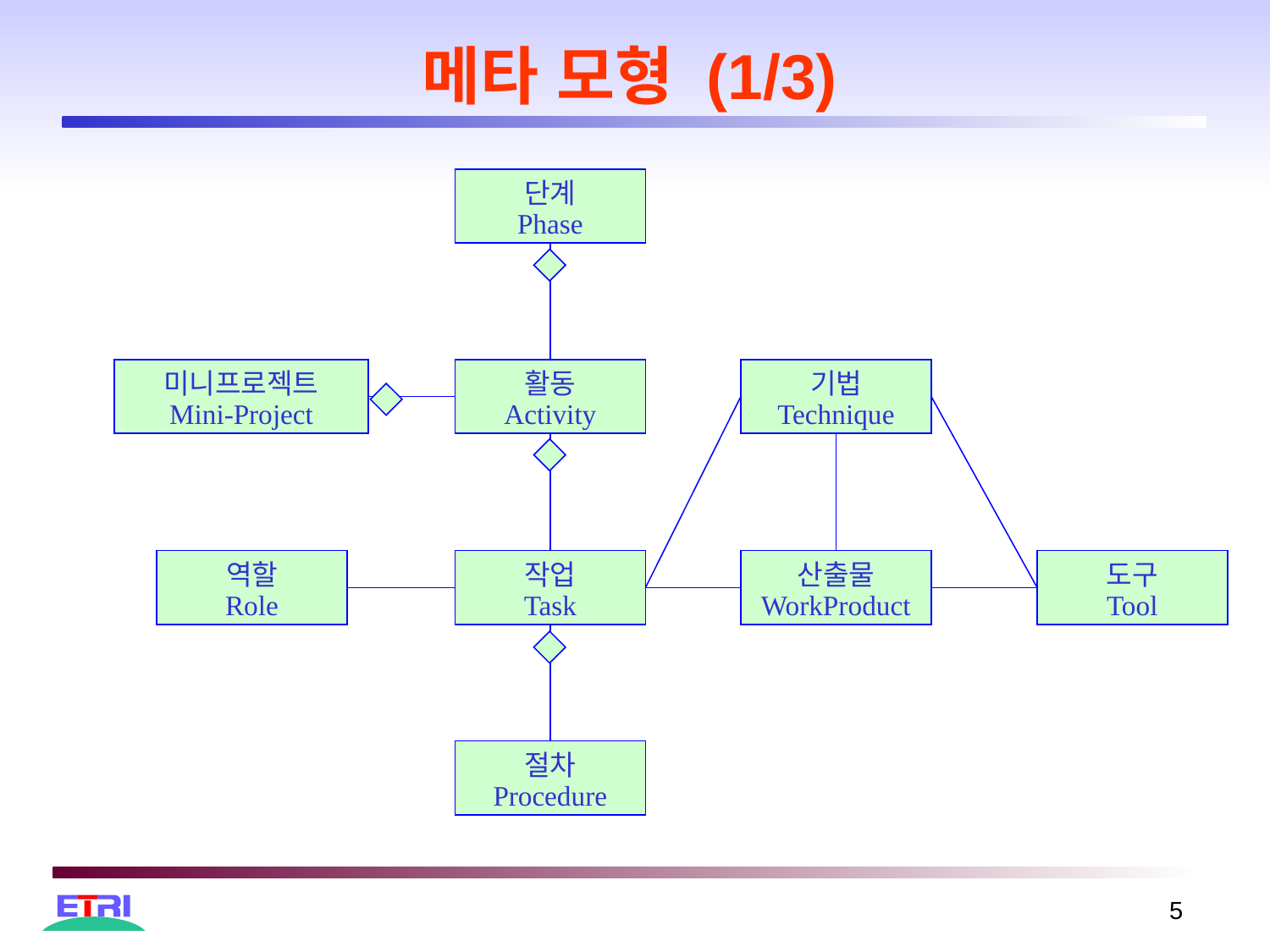

# 메타 모형 (1/3)
단계
Phase

미니프로젝트
Mini-Project
활동
Activity
기법
Technique

역할
Role
작업
Task
산출물
WorkProduct
도구
Tool

절차
Procedure

5